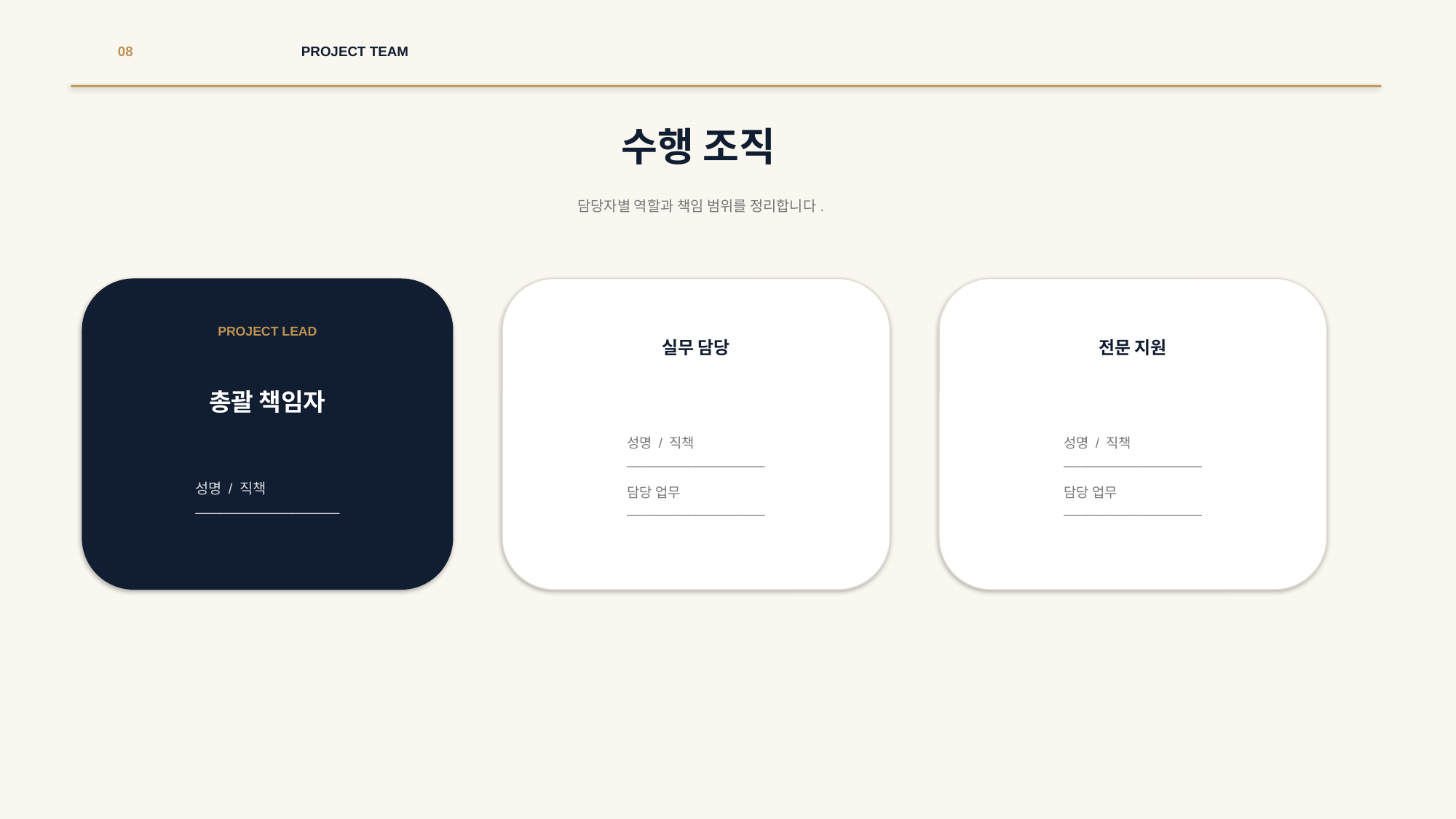

08
PROJECT TEAM

수행 조직
담당자별 역할과 책임 범위를 정리합니다.

PROJECT LEAD
실무 담당
전문 지원
총괄 책임자
성명 / 직책
__________________

담당 업무
__________________
성명 / 직책
__________________

담당 업무
__________________
성명 / 직책
__________________